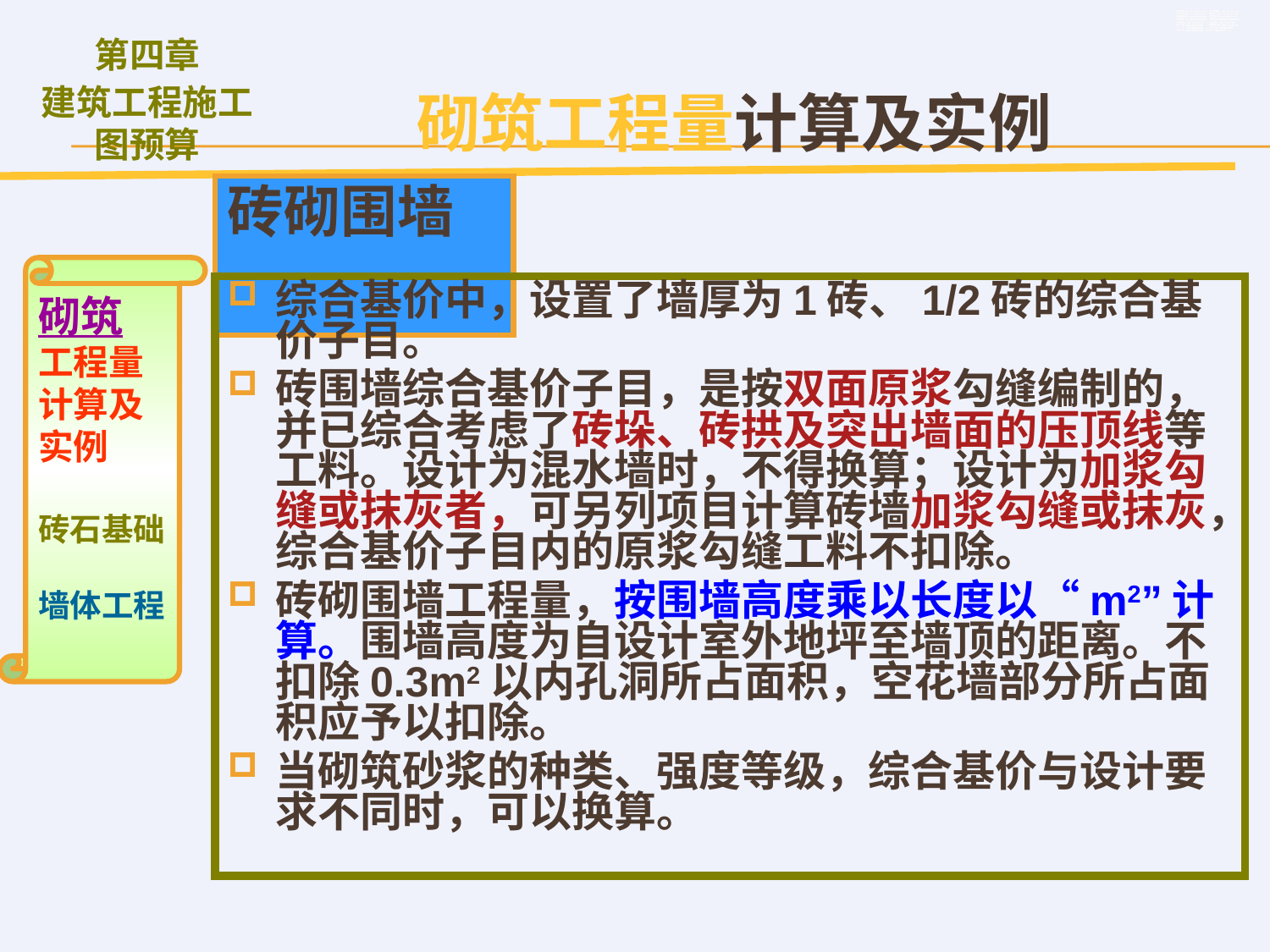

砌筑工程量计算及实例
# 砖砌围墙
砌筑
工程量计算及实例

砖石基础

墙体工程

综合基价中，设置了墙厚为1砖、1/2砖的综合基价子目。
砖围墙综合基价子目，是按双面原浆勾缝编制的，并已综合考虑了砖垛、砖拱及突出墙面的压顶线等工料。设计为混水墙时，不得换算；设计为加浆勾缝或抹灰者，可另列项目计算砖墙加浆勾缝或抹灰，综合基价子目内的原浆勾缝工料不扣除。
砖砌围墙工程量，按围墙高度乘以长度以“m2”计算。围墙高度为自设计室外地坪至墙顶的距离。不扣除0.3m2以内孔洞所占面积，空花墙部分所占面积应予以扣除。
当砌筑砂浆的种类、强度等级，综合基价与设计要求不同时，可以换算。

65